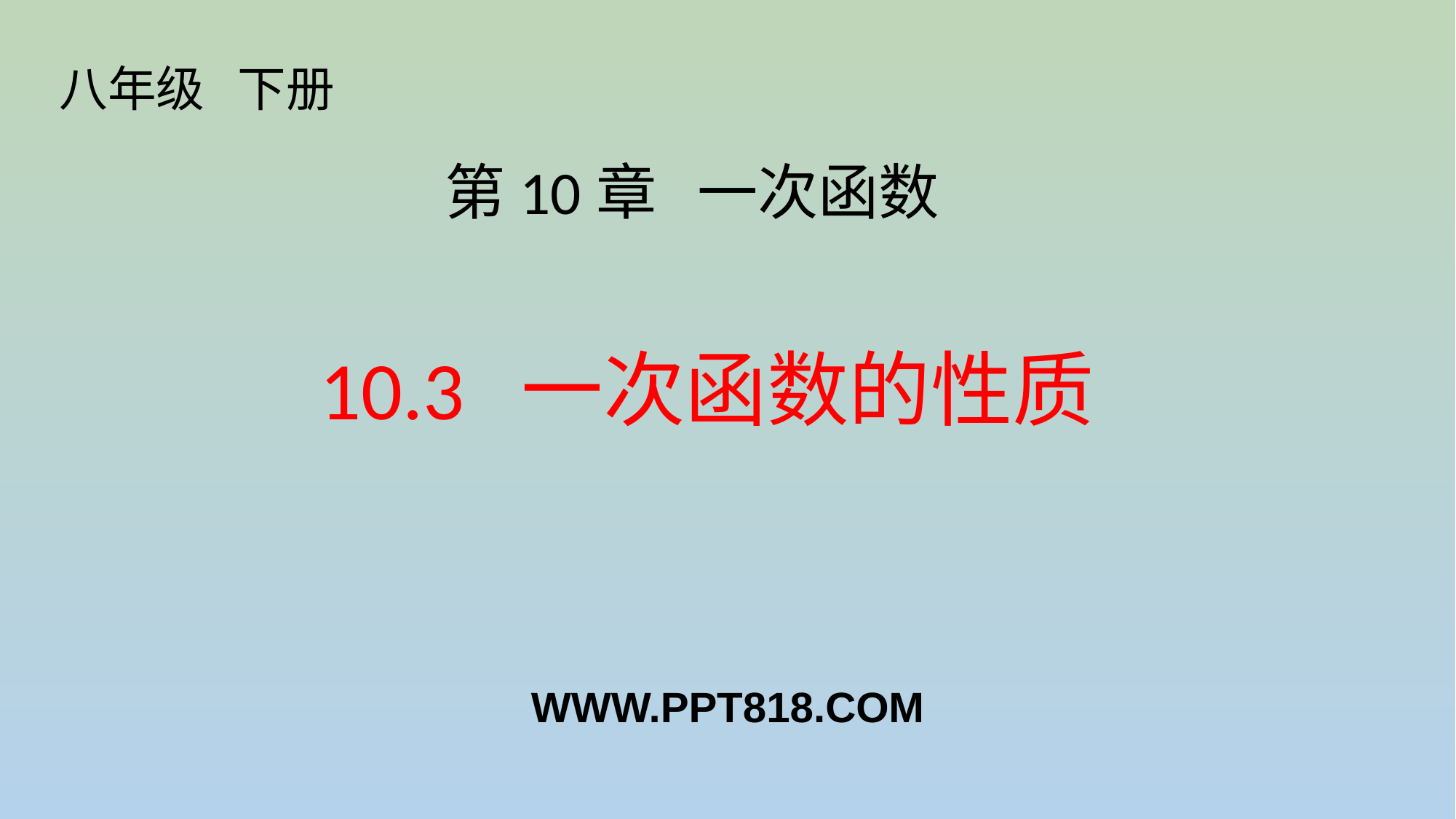

八年级   下册
第10章   一次函数
10.3  一次函数的性质
WWW.PPT818.COM